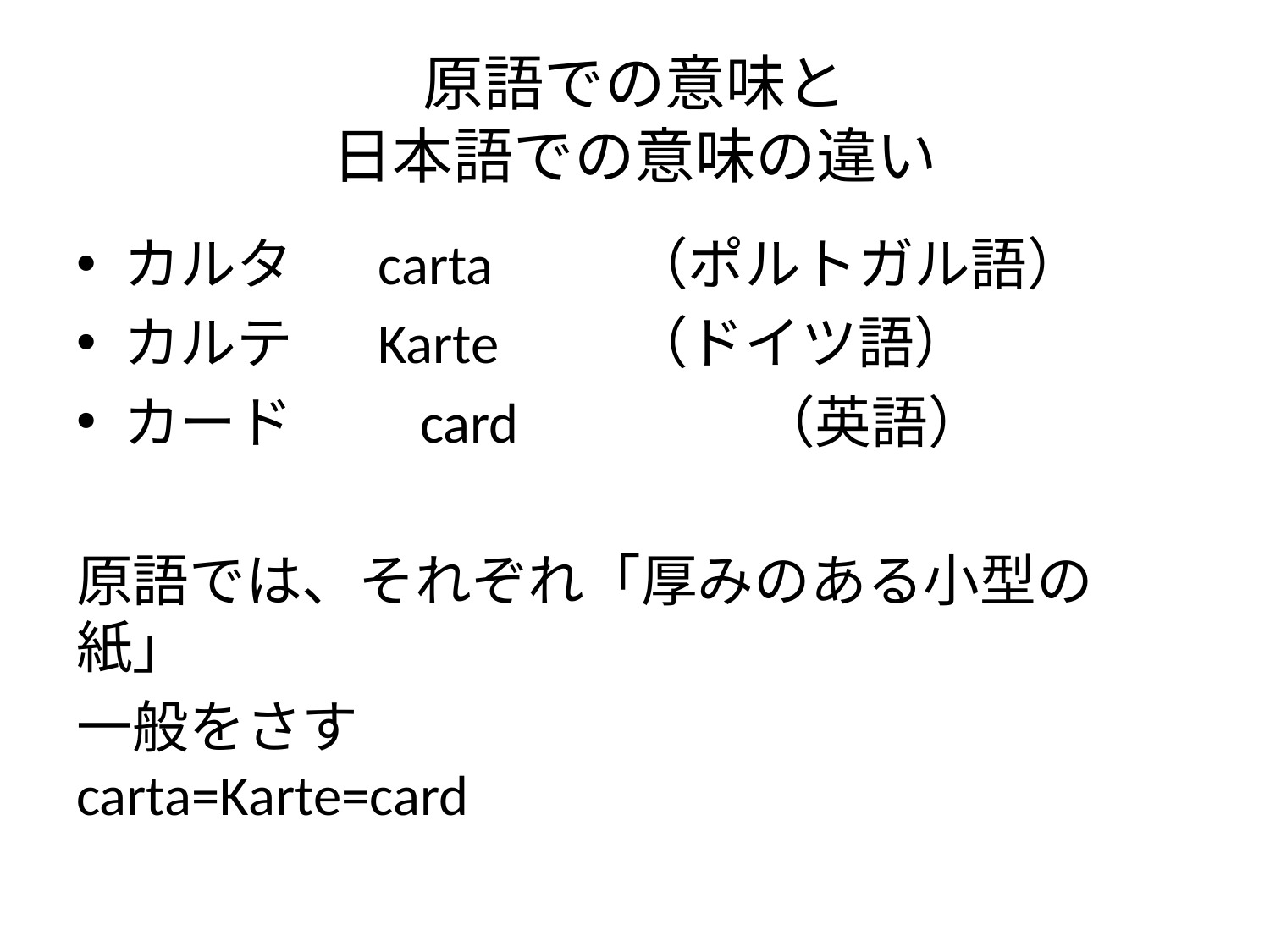

# 原語での意味と 日本語での意味の違い
カルタ　	carta 	（ポルトガル語）
カルテ　	Karte		（ドイツ語）
カード　　card 		（英語）

原語では、それぞれ「厚みのある小型の紙」
一般をさす				carta=Karte=card